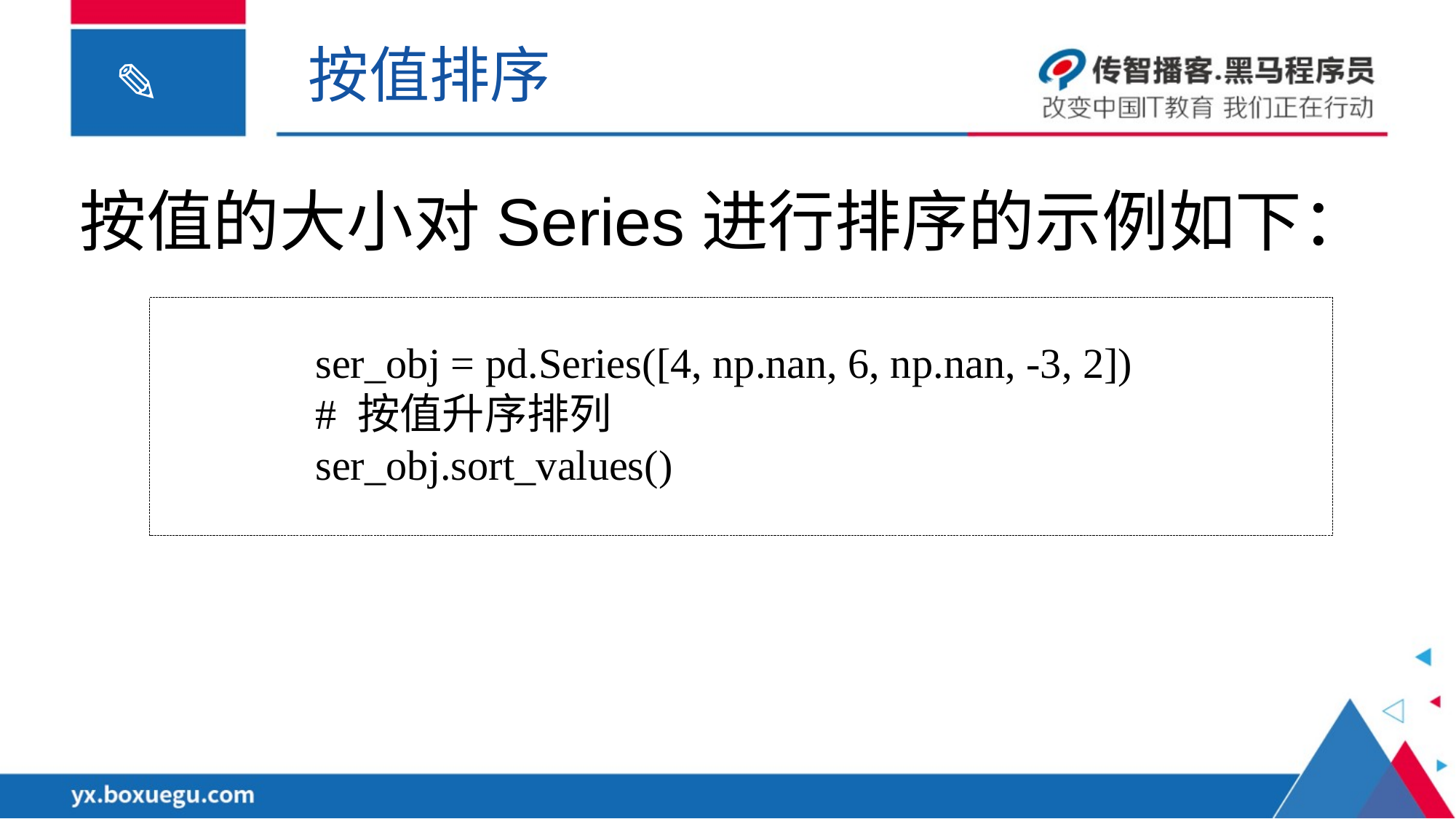

按值排序
按值的大小对Series进行排序的示例如下：

ser_obj = pd.Series([4, np.nan, 6, np.nan, -3, 2])
# 按值升序排列
ser_obj.sort_values()